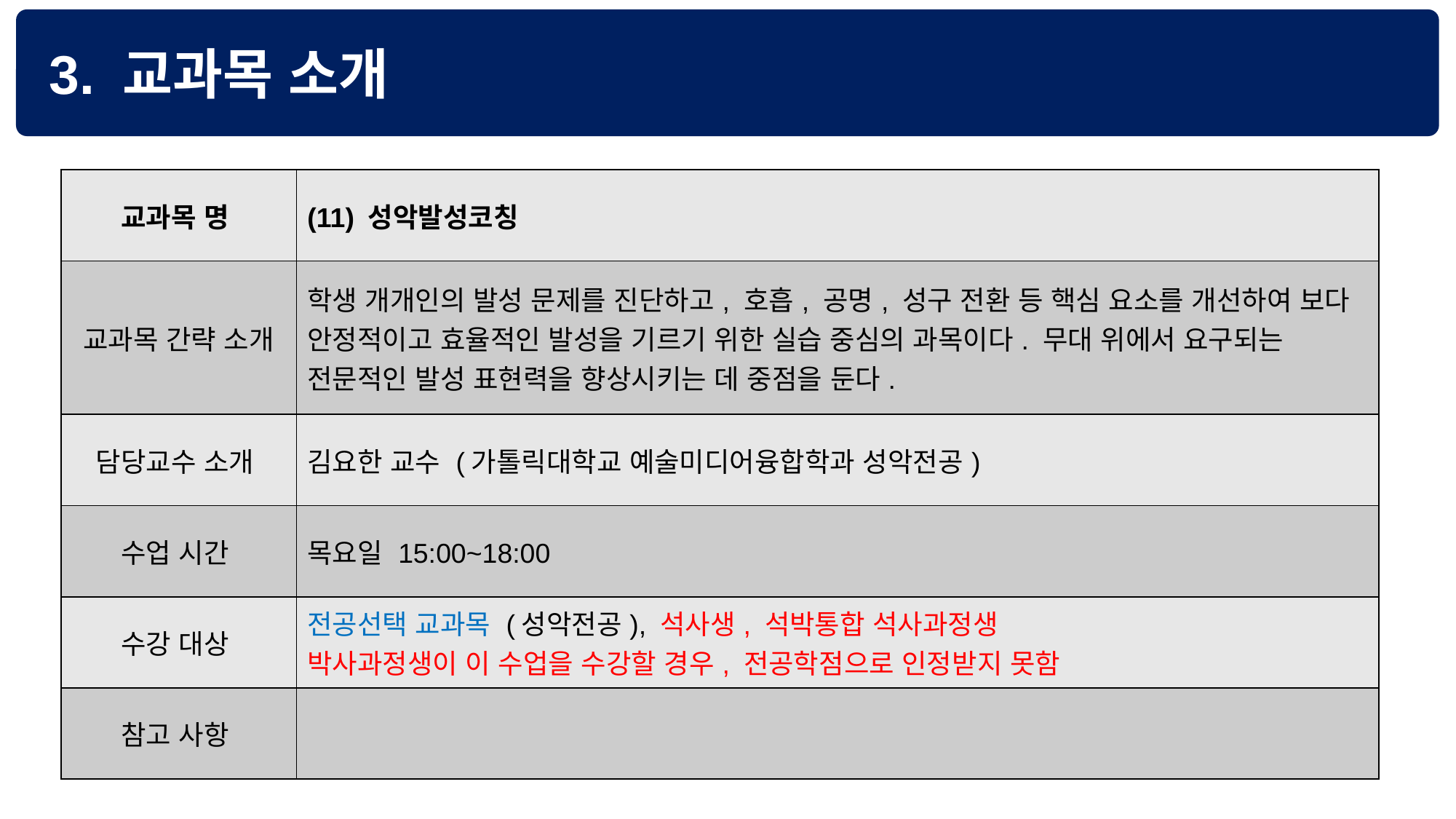

3. 교과목 소개
| 교과목 명 | (11) 성악발성코칭 |
| --- | --- |
| 교과목 간략 소개 | 학생 개개인의 발성 문제를 진단하고, 호흡, 공명, 성구 전환 등 핵심 요소를 개선하여 보다 안정적이고 효율적인 발성을 기르기 위한 실습 중심의 과목이다. 무대 위에서 요구되는 전문적인 발성 표현력을 향상시키는 데 중점을 둔다. |
| 담당교수 소개 | 김요한 교수 (가톨릭대학교 예술미디어융합학과 성악전공) |
| 수업 시간 | 목요일 15:00~18:00 |
| 수강 대상 | 전공선택 교과목 (성악전공), 석사생, 석박통합 석사과정생 박사과정생이 이 수업을 수강할 경우, 전공학점으로 인정받지 못함 |
| 참고 사항 |  |